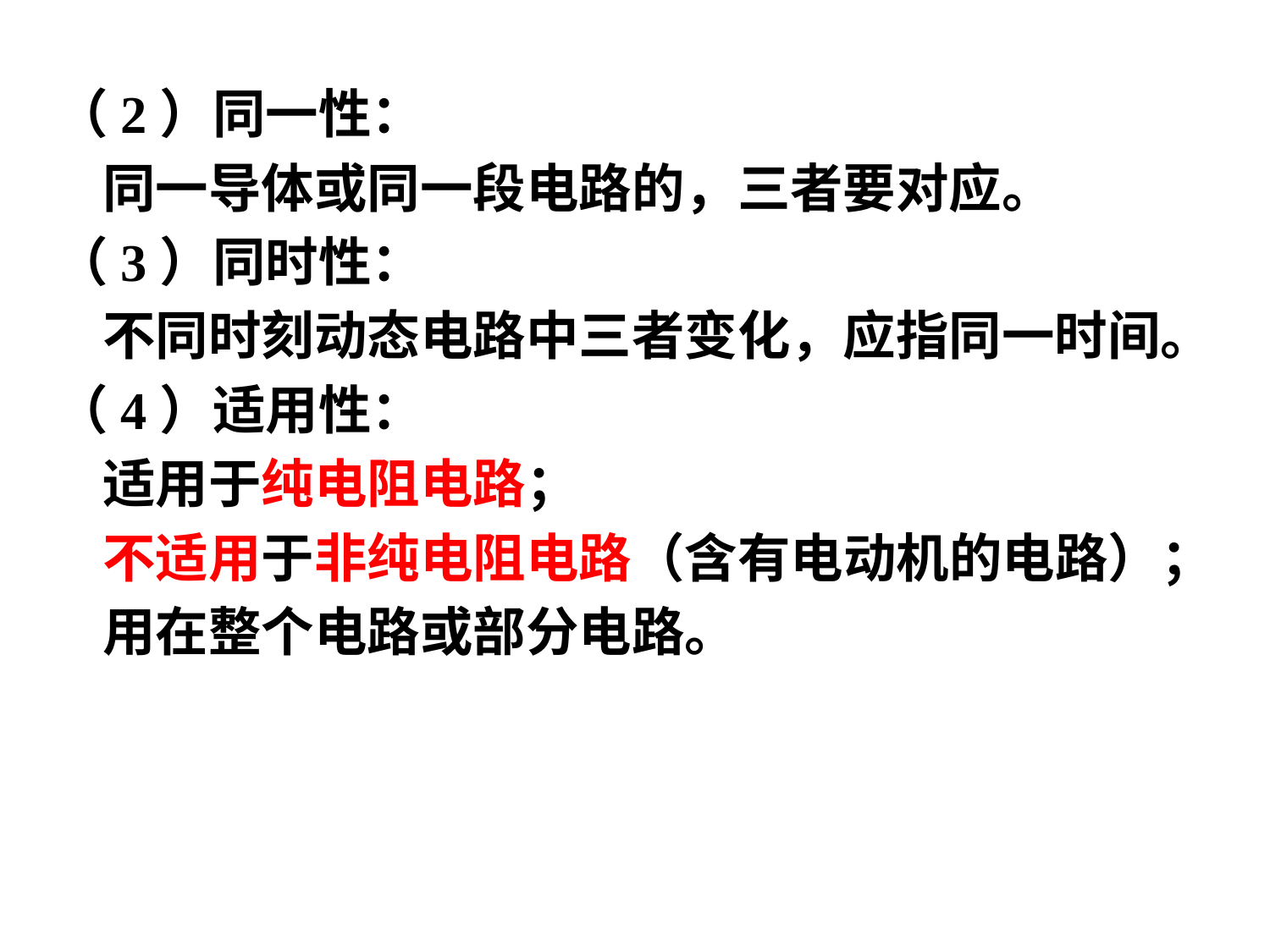

（2）同一性：
同一导体或同一段电路的，三者要对应。
（3）同时性：
不同时刻动态电路中三者变化，应指同一时间。
（4）适用性：
适用于纯电阻电路；
不适用于非纯电阻电路（含有电动机的电路）；
用在整个电路或部分电路。